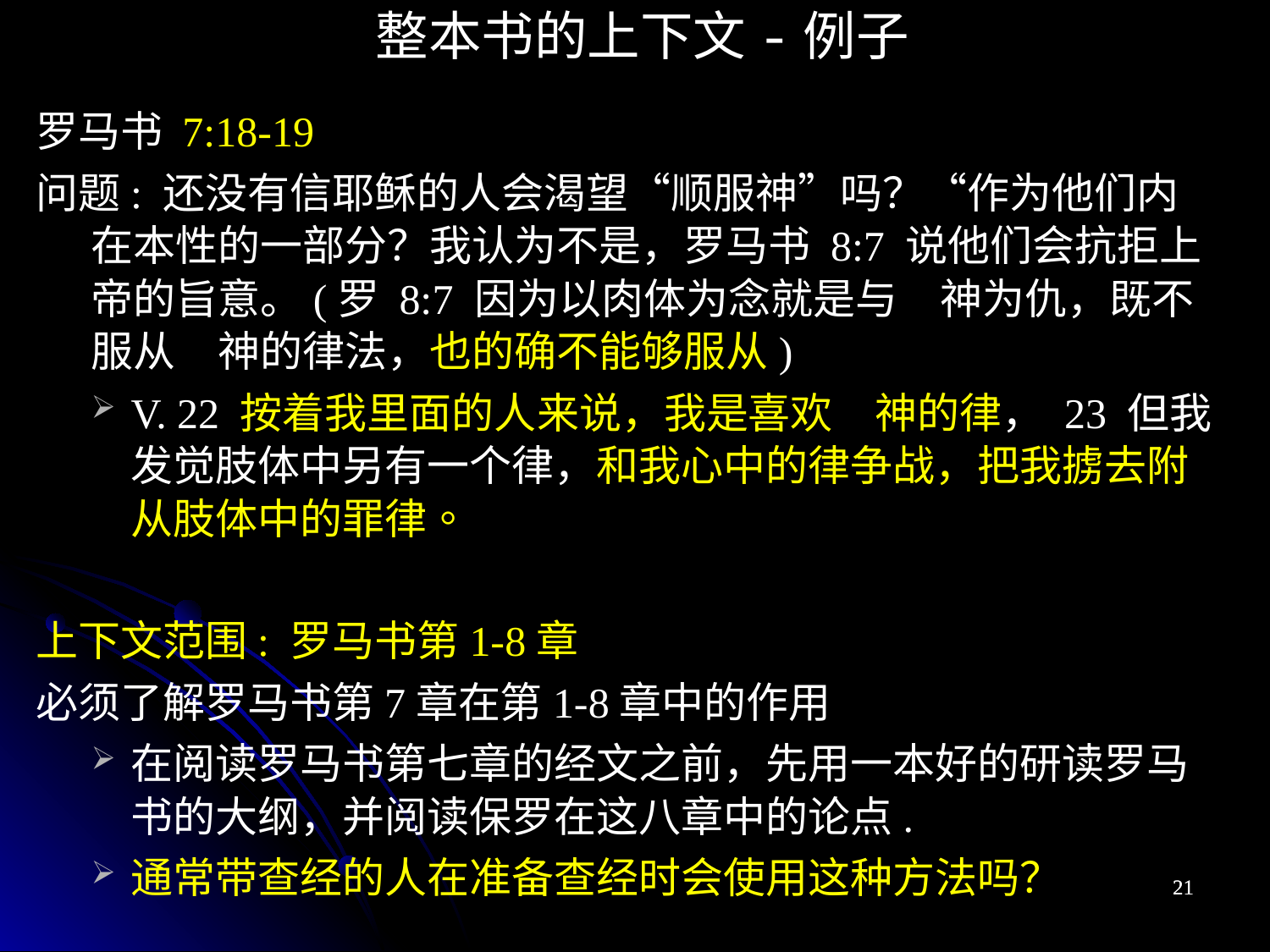

整本书的上下文-例子
罗马书 7:18-19
问题: 还没有信耶稣的人会渴望“顺服神”吗？“作为他们内在本性的一部分？我认为不是，罗马书 8:7 说他们会抗拒上帝的旨意。(罗 8:7 因为以肉体为念就是与　神为仇，既不服从　神的律法，也的确不能够服从)
V. 22 按着我里面的人来说，我是喜欢　神的律， 23 但我发觉肢体中另有一个律，和我心中的律争战，把我掳去附从肢体中的罪律。

上下文范围: 罗马书第1-8章
必须了解罗马书第7章在第1-8章中的作用
在阅读罗马书第七章的经文之前，先用一本好的研读罗马书的大纲，并阅读保罗在这八章中的论点.
通常带查经的人在准备查经时会使用这种方法吗？
21
21